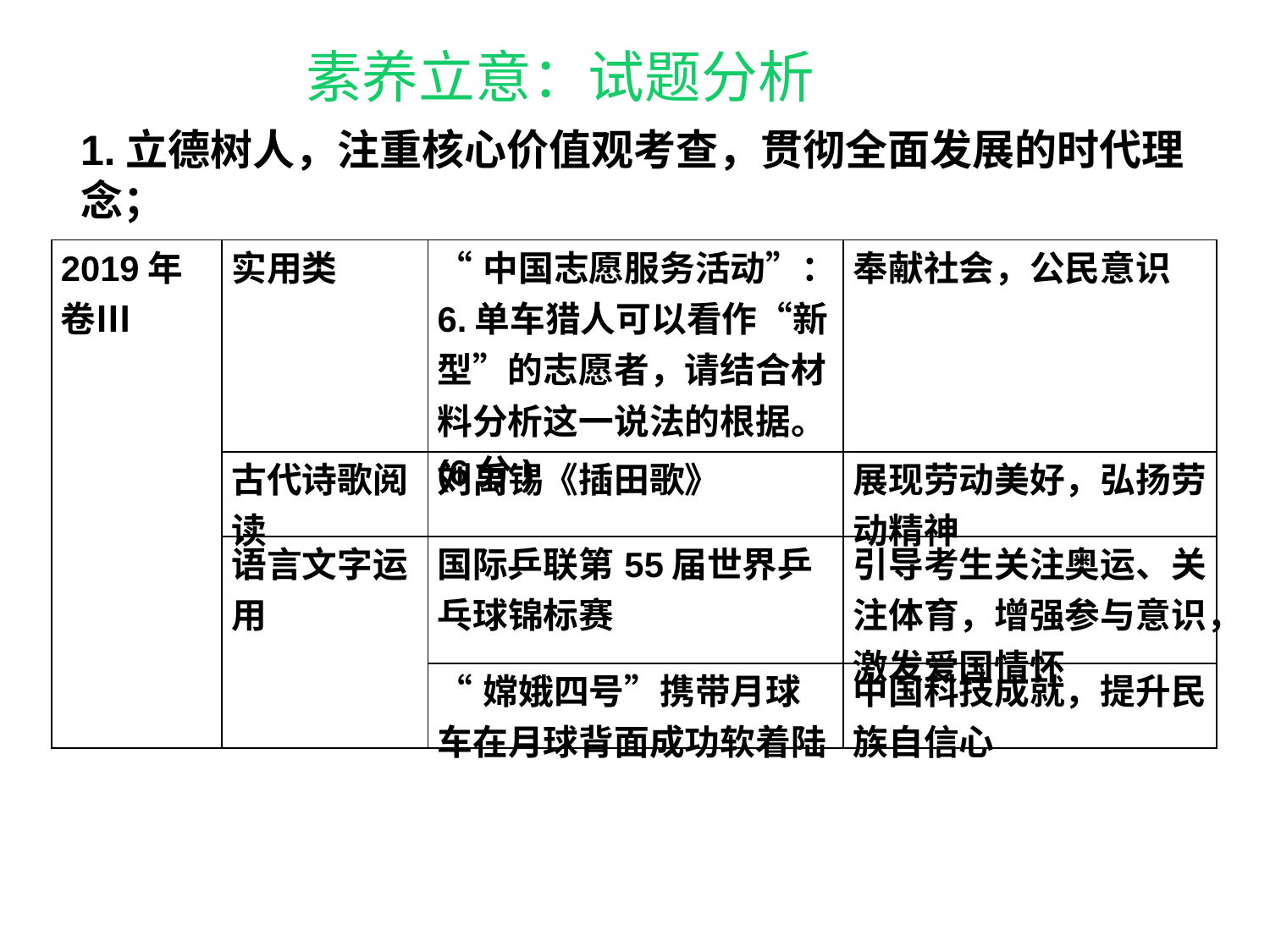

素养立意：试题分析
1.立德树人，注重核心价值观考查，贯彻全面发展的时代理念；
| 2019年卷Ⅲ | 实用类 | “中国志愿服务活动”：6.单车猎人可以看作“新型”的志愿者，请结合材料分析这一说法的根据。(6分) | 奉献社会，公民意识 |
| --- | --- | --- | --- |
|  | 古代诗歌阅读 | 刘禹锡《插田歌》 | 展现劳动美好，弘扬劳动精神 |
|  | 语言文字运用 | 国际乒联第55届世界乒乓球锦标赛 | 引导考生关注奥运、关注体育，增强参与意识，激发爱国情怀 |
|  |  | “嫦娥四号”携带月球车在月球背面成功软着陆 | 中国科技成就，提升民族自信心 |